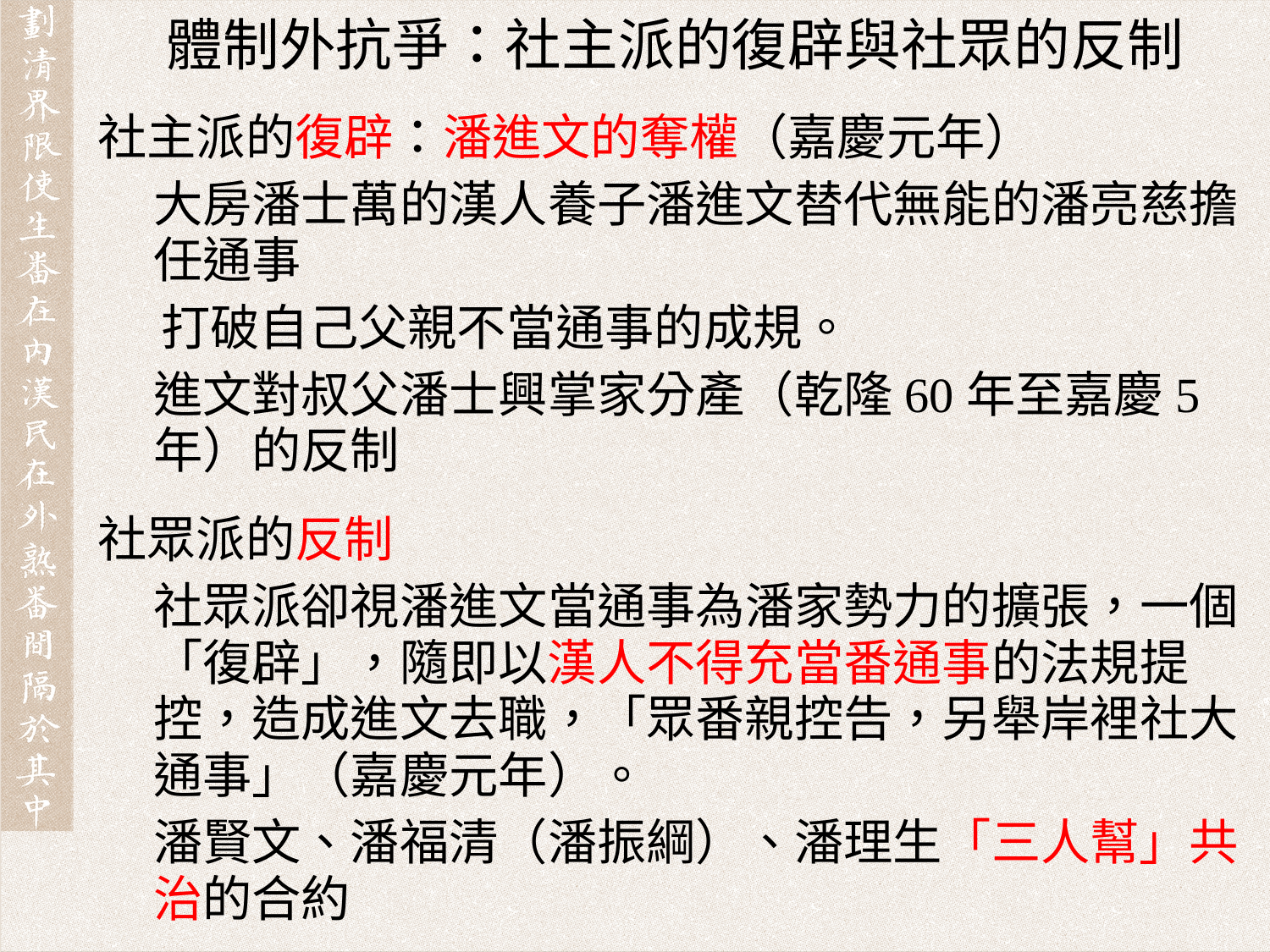

體制外抗爭：社主派的復辟與社眾的反制
社主派的復辟：潘進文的奪權（嘉慶元年）
大房潘士萬的漢人養子潘進文替代無能的潘亮慈擔任通事
打破自己父親不當通事的成規。
進文對叔父潘士興掌家分產（乾隆60年至嘉慶5年）的反制
社眾派的反制
社眾派卻視潘進文當通事為潘家勢力的擴張，一個「復辟」，隨即以漢人不得充當番通事的法規提控，造成進文去職，「眾番親控告，另舉岸裡社大通事」（嘉慶元年）。
潘賢文、潘福清（潘振綱）、潘理生「三人幫」共治的合約